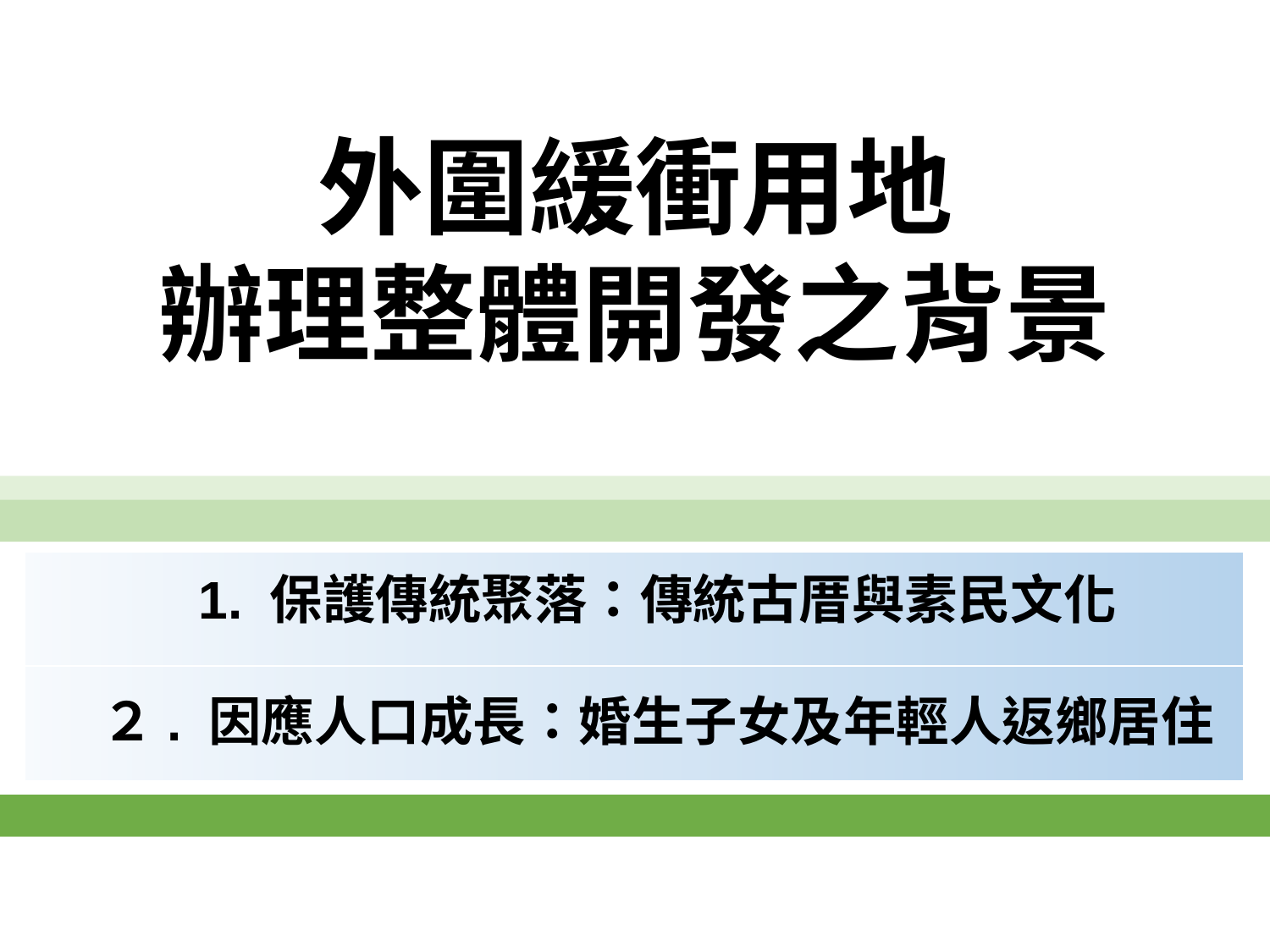

外圍緩衝用地
辦理整體開發之背景

1. 保護傳統聚落：傳統古厝與素民文化

２. 因應人口成長：婚生子女及年輕人返鄉居住

8